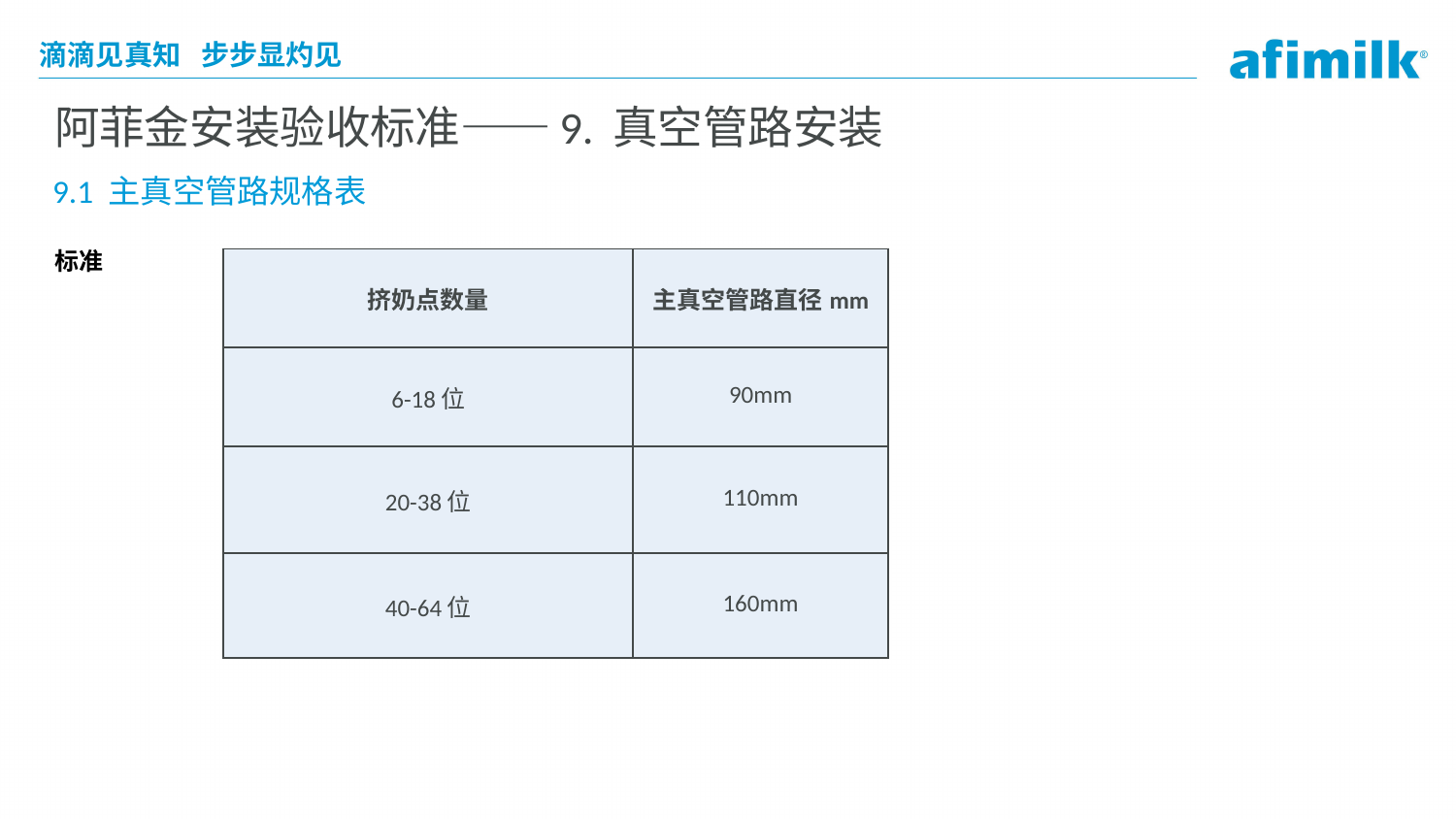

# 阿菲金安装验收标准——9. 真空管路安装
9.1 主真空管路规格表
标准
| 挤奶点数量 | 主真空管路直径mm |
| --- | --- |
| 6-18位 | 90mm |
| 20-38位 | 110mm |
| 40-64位 | 160mm |